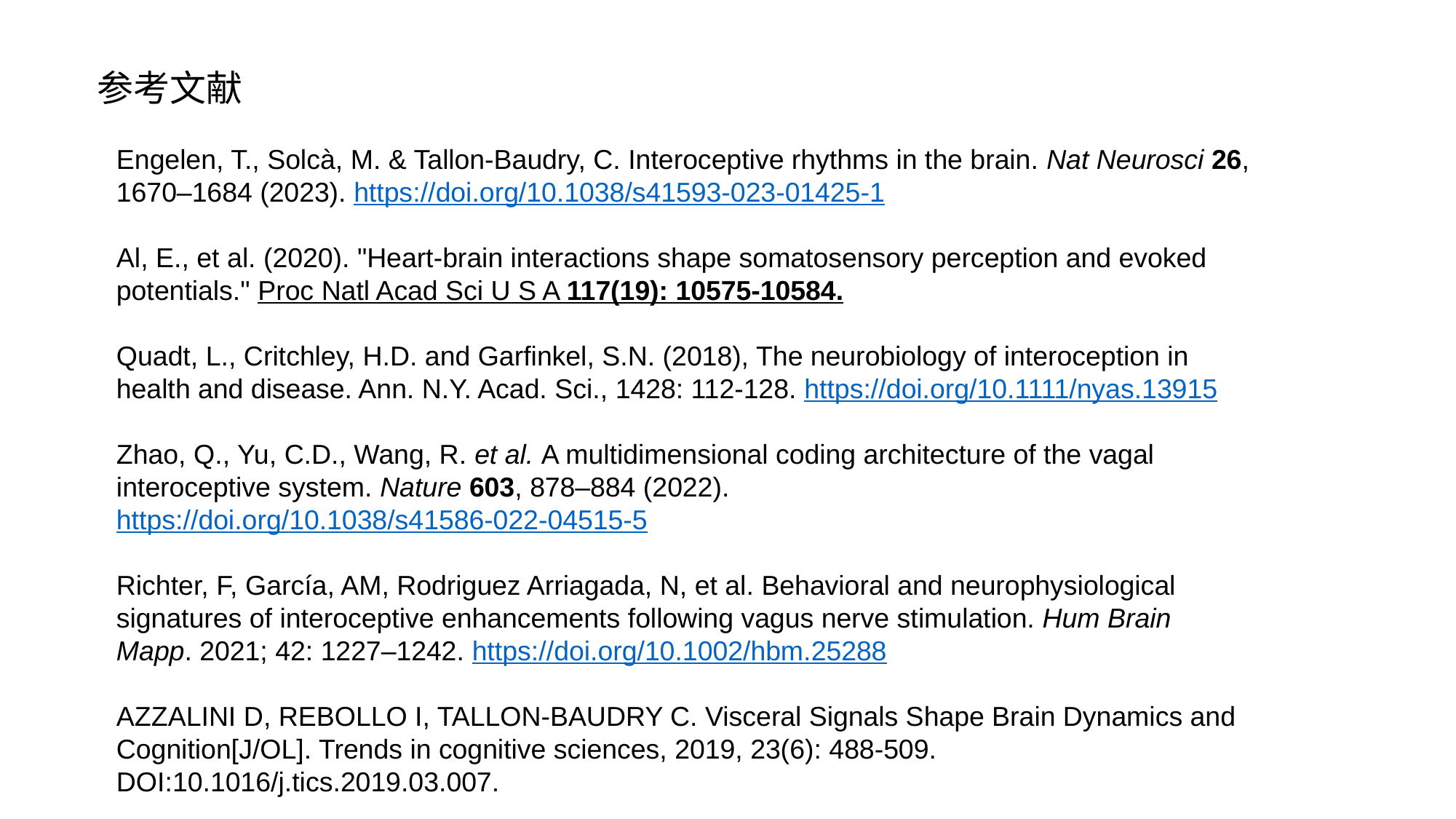

参考文献
Engelen, T., Solcà, M. & Tallon-Baudry, C. Interoceptive rhythms in the brain. Nat Neurosci 26, 1670–1684 (2023). https://doi.org/10.1038/s41593-023-01425-1

Al, E., et al. (2020). "Heart-brain interactions shape somatosensory perception and evoked potentials." Proc Natl Acad Sci U S A 117(19): 10575-10584.

Quadt, L., Critchley, H.D. and Garfinkel, S.N. (2018), The neurobiology of interoception in health and disease. Ann. N.Y. Acad. Sci., 1428: 112-128. https://doi.org/10.1111/nyas.13915

Zhao, Q., Yu, C.D., Wang, R. et al. A multidimensional coding architecture of the vagal interoceptive system. Nature 603, 878–884 (2022). https://doi.org/10.1038/s41586-022-04515-5

Richter, F, García, AM, Rodriguez Arriagada, N, et al. Behavioral and neurophysiological signatures of interoceptive enhancements following vagus nerve stimulation. Hum Brain Mapp. 2021; 42: 1227–1242. https://doi.org/10.1002/hbm.25288

AZZALINI D, REBOLLO I, TALLON-BAUDRY C. Visceral Signals Shape Brain Dynamics and Cognition[J/OL]. Trends in cognitive sciences, 2019, 23(6): 488-509. DOI:10.1016/j.tics.2019.03.007.